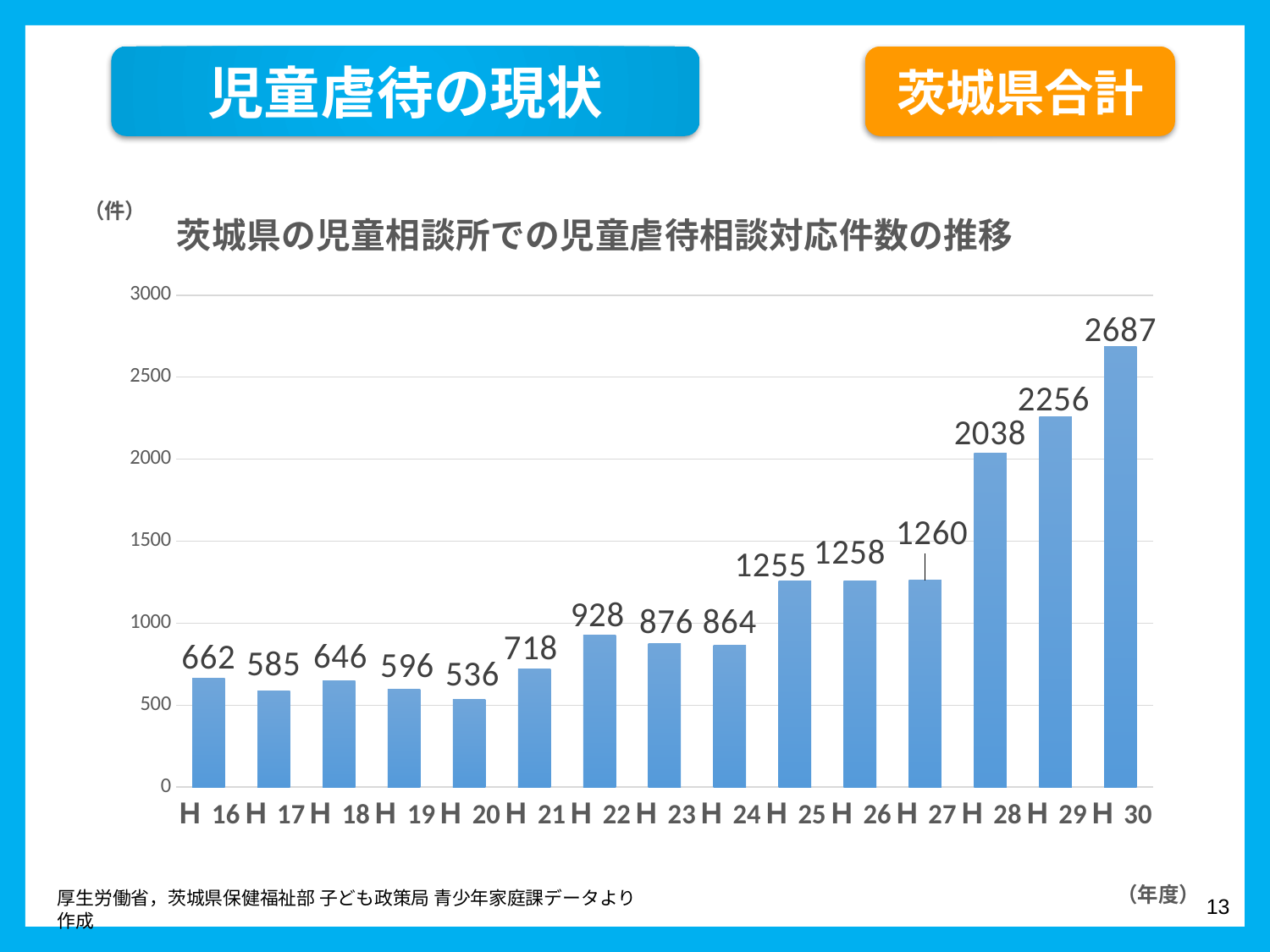

児童虐待の現状
茨城県合計

### Chart: 茨城県の児童相談所での児童虐待相談対応件数の推移

| Category |  |
|---|---|
| Ｈ16 | 662.0 |
| Ｈ17 | 585.0 |
| Ｈ18 | 646.0 |
| Ｈ19 | 596.0 |
| Ｈ20 | 536.0 |
| Ｈ21 | 718.0 |
| Ｈ22 | 928.0 |
| Ｈ23 | 876.0 |
| Ｈ24 | 864.0 |
| Ｈ25 | 1255.0 |
| Ｈ26 | 1258.0 |
| Ｈ27 | 1260.0 |
| Ｈ28 | 2038.0 |
| Ｈ29 | 2256.0 |
| Ｈ30 | 2687.0 |
13
厚生労働省，茨城県保健福祉部 子ども政策局 青少年家庭課データより作成